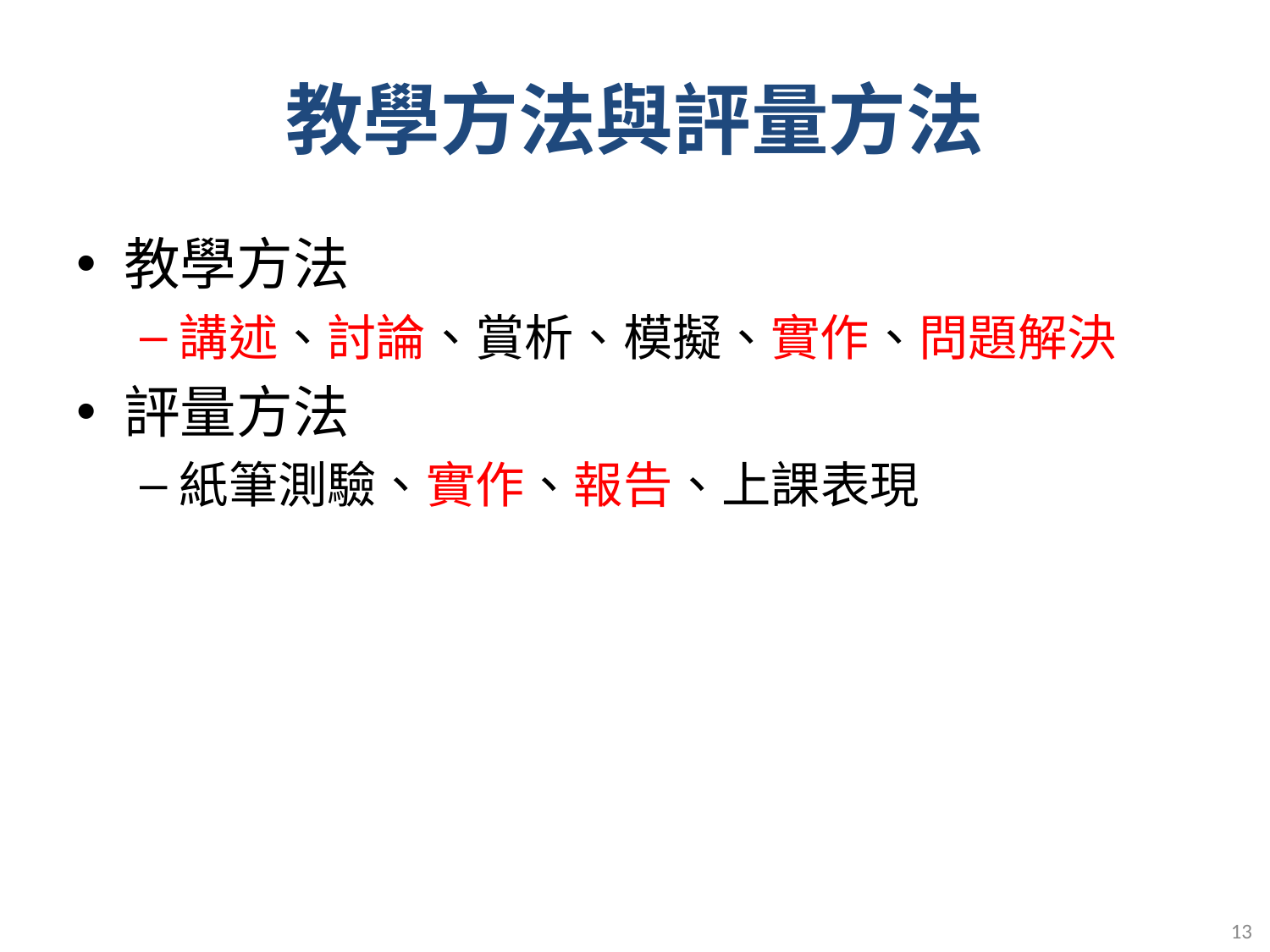

# 教學方法與評量方法
教學方法
講述、討論、賞析、模擬、實作、問題解決
評量方法
紙筆測驗、實作、報告、上課表現
13